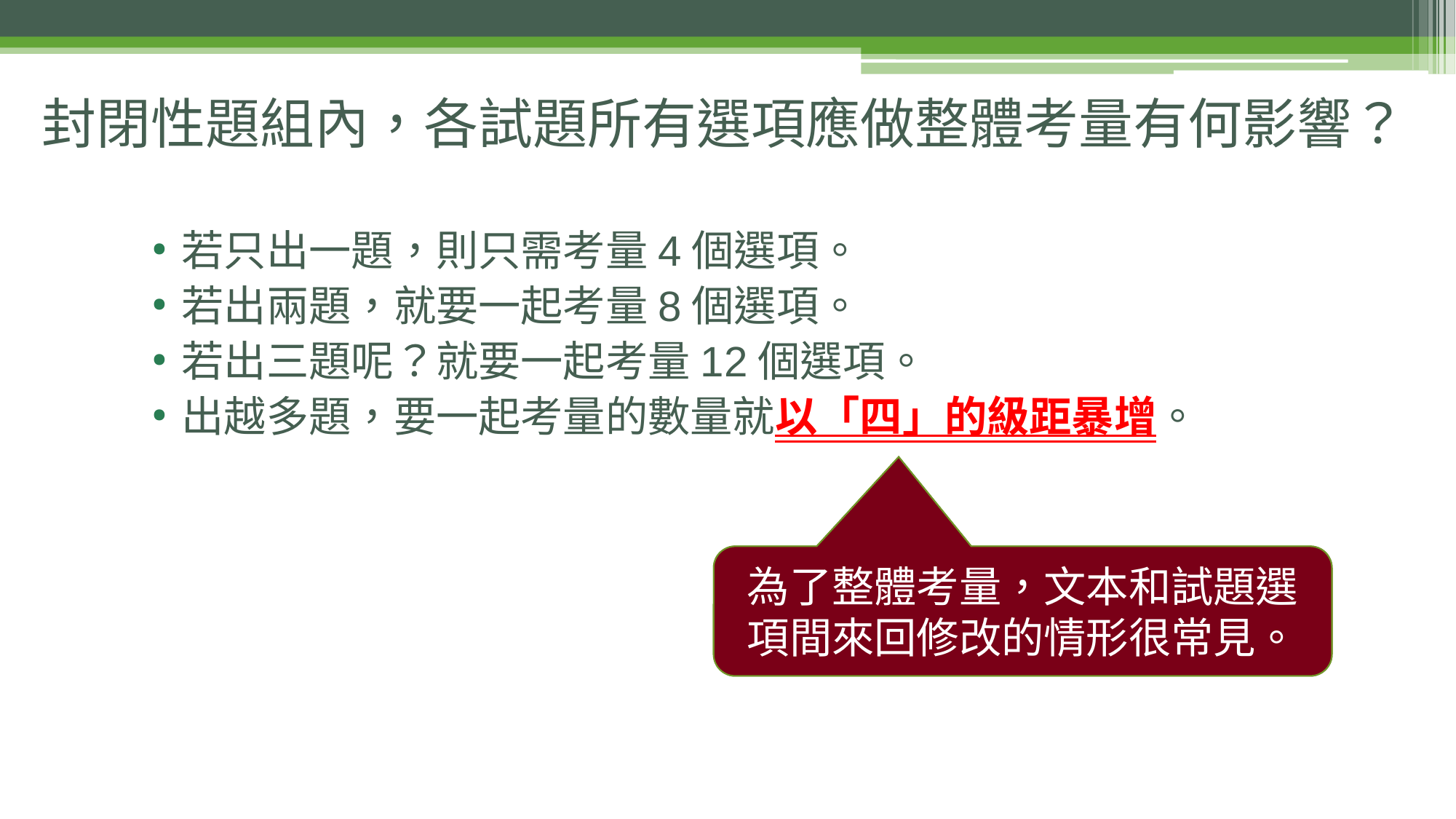

# 封閉性題組內，各試題所有選項應做整體考量有何影響？
若只出一題，則只需考量4個選項。
若出兩題，就要一起考量8個選項。
若出三題呢？就要一起考量12個選項。
出越多題，要一起考量的數量就以「四」的級距暴增。
需整體考量：
試題評量目標、連鎖、誘答力。
為了整體考量，文本和試題選項間來回修改的情形很常見。
選擇題難出的原因在此